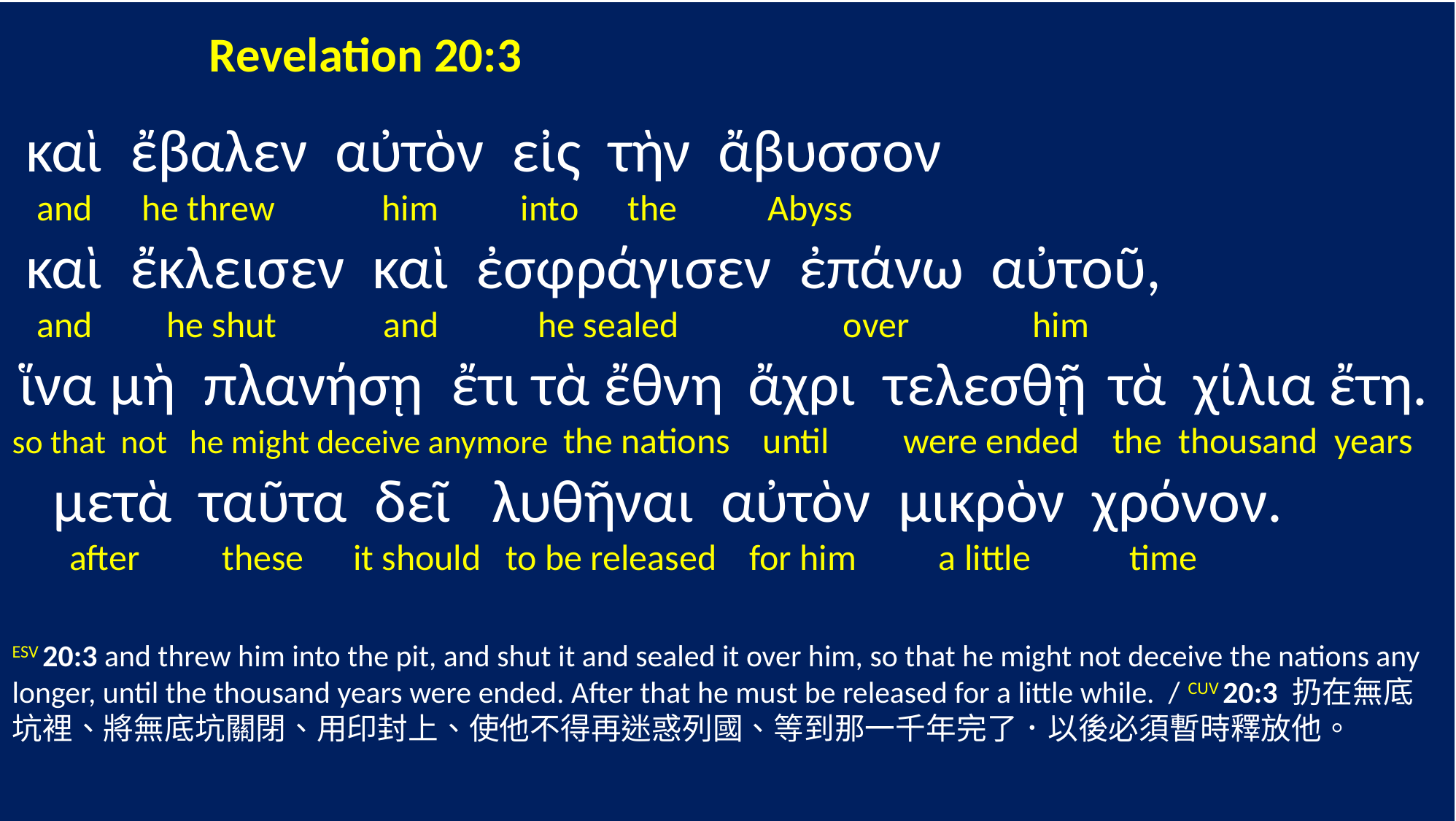

Revelation 20:3

 καὶ  ἔβαλεν  αὐτὸν  εἰς  τὴν  ἄβυσσον
   and      he threw             him          into      the           Abyss
 καὶ  ἔκλεισεν  καὶ  ἐσφράγισεν  ἐπάνω  αὐτοῦ,
   and         he shut             and            he sealed                    over               him
  ἵνα μὴ  πλανήσῃ  ἔτι τὰ ἔθνη  ἄχρι  τελεσθῇ  τὰ  χίλια ἔτη.
so that  not   he might deceive anymore  the nations    until         were ended    the  thousand  years
   μετὰ  ταῦτα  δεῖ   λυθῆναι  αὐτὸν  μικρὸν  χρόνον.
       after          these      it should   to be released    for him          a little            time

ESV 20:3 and threw him into the pit, and shut it and sealed it over him, so that he might not deceive the nations any longer, until the thousand years were ended. After that he must be released for a little while.  / CUV 20:3 扔在無底坑裡、將無底坑關閉、用印封上、使他不得再迷惑列國、等到那一千年完了．以後必須暫時釋放他。